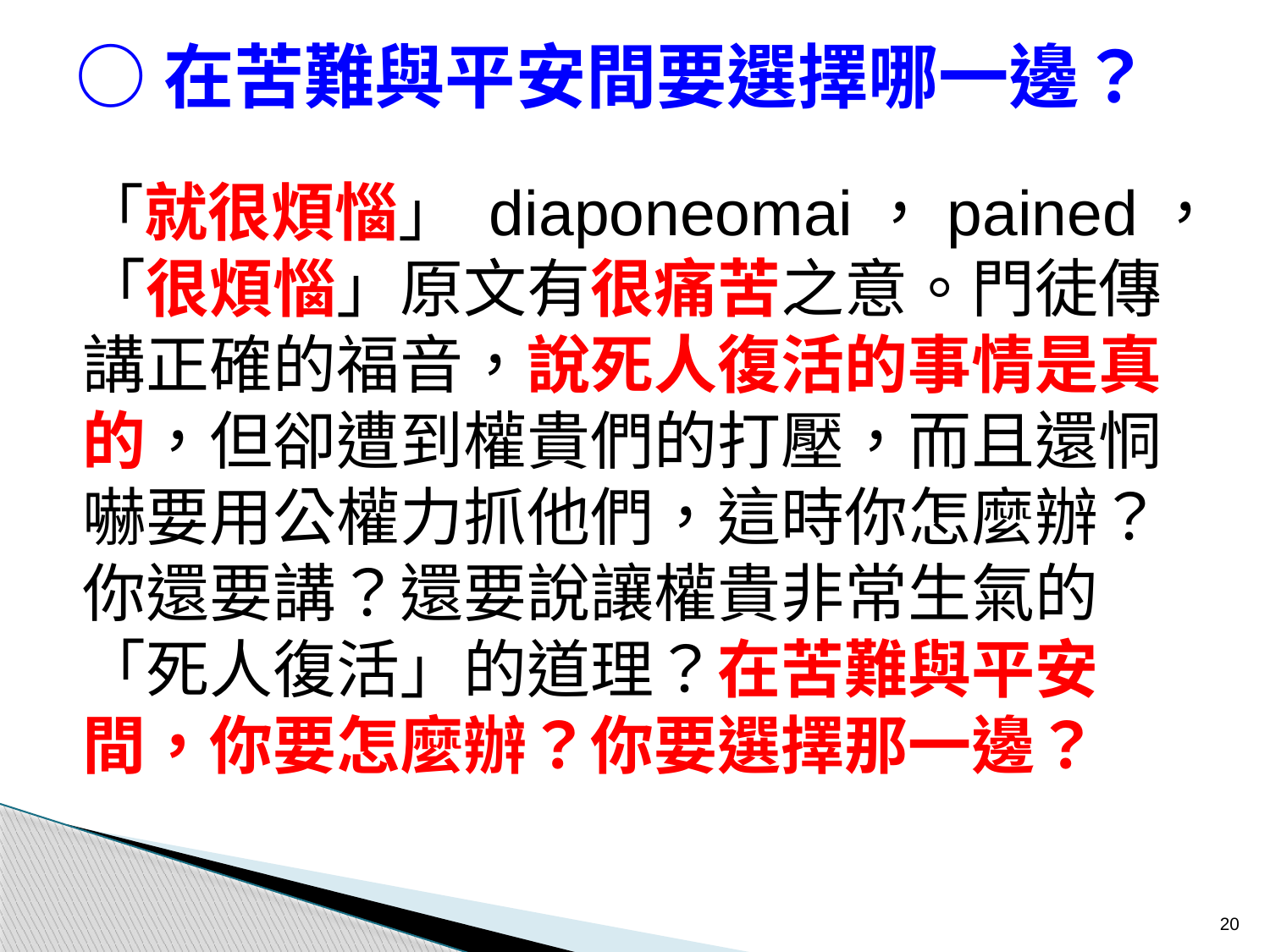

○在苦難與平安間要選擇哪一邊？
「就很煩惱」 diaponeomai，pained，「很煩惱」原文有很痛苦之意。門徒傳講正確的福音，說死人復活的事情是真的，但卻遭到權貴們的打壓，而且還恫嚇要用公權力抓他們，這時你怎麼辦？你還要講？還要說讓權貴非常生氣的「死人復活」的道理？在苦難與平安間，你要怎麼辦？你要選擇那一邊？
20